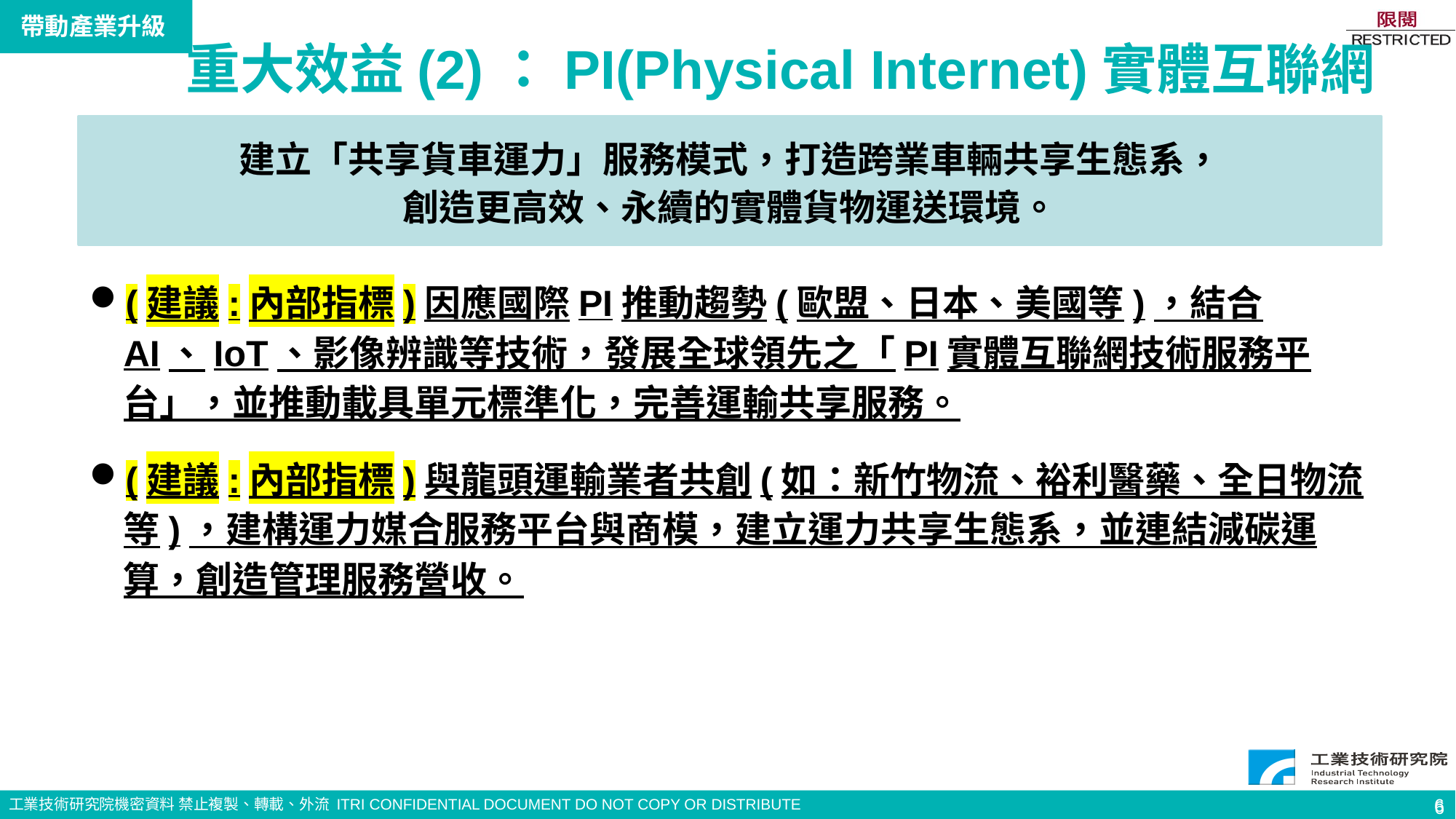

6
帶動產業升級
重大效益(2)：PI(Physical Internet)實體互聯網
建立「共享貨車運力」服務模式，打造跨業車輛共享生態系，
創造更高效、永續的實體貨物運送環境。
(建議:內部指標)因應國際PI推動趨勢(歐盟、日本、美國等)，結合AI、IoT、影像辨識等技術，發展全球領先之「PI實體互聯網技術服務平台」，並推動載具單元標準化，完善運輸共享服務。
(建議:內部指標)與龍頭運輸業者共創(如：新竹物流、裕利醫藥、全日物流等)，建構運力媒合服務平台與商模，建立運力共享生態系，並連結減碳運算，創造管理服務營收。

6